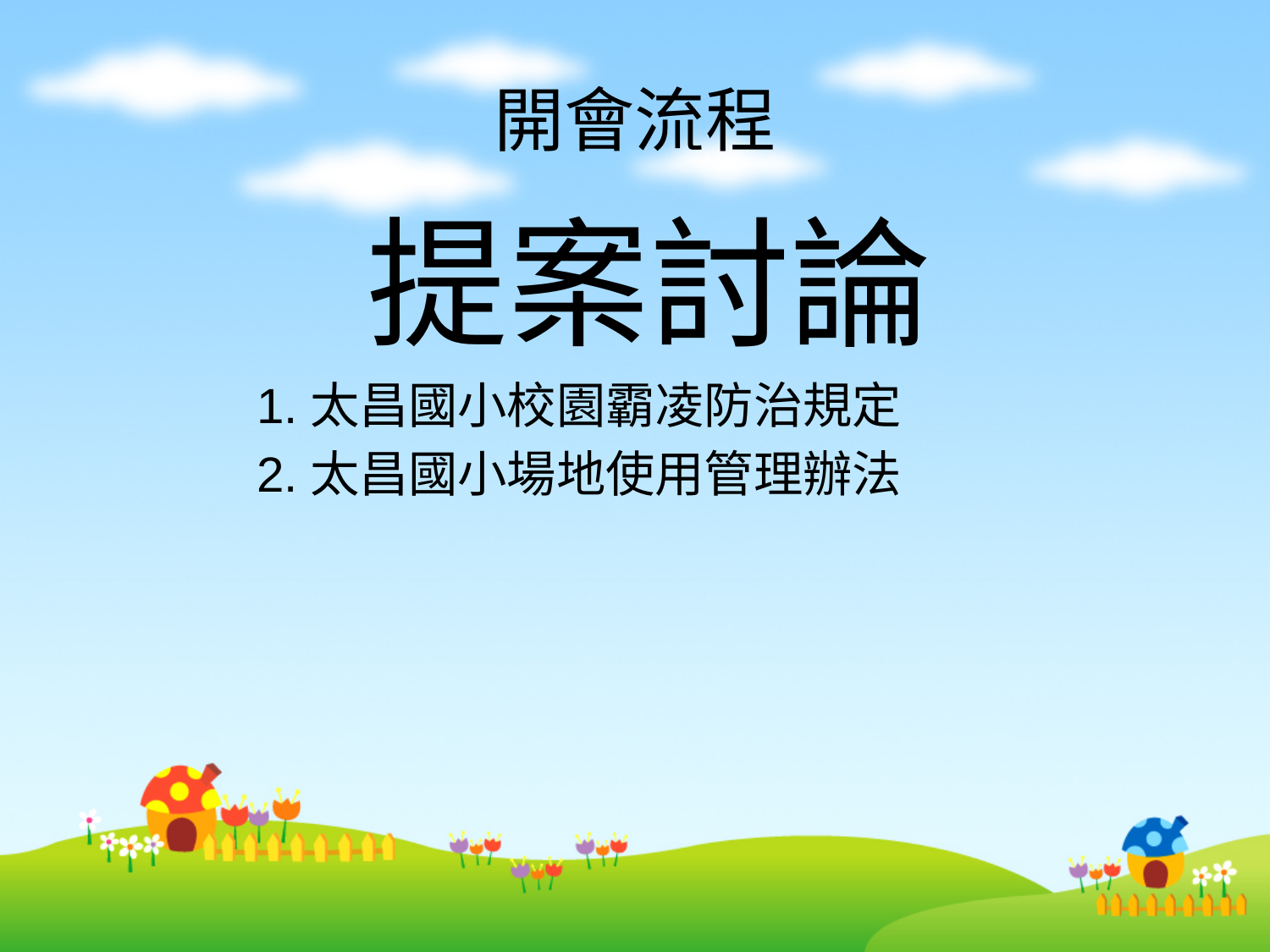

# 開會流程
提案討論
1.太昌國小校園霸凌防治規定
2.太昌國小場地使用管理辦法